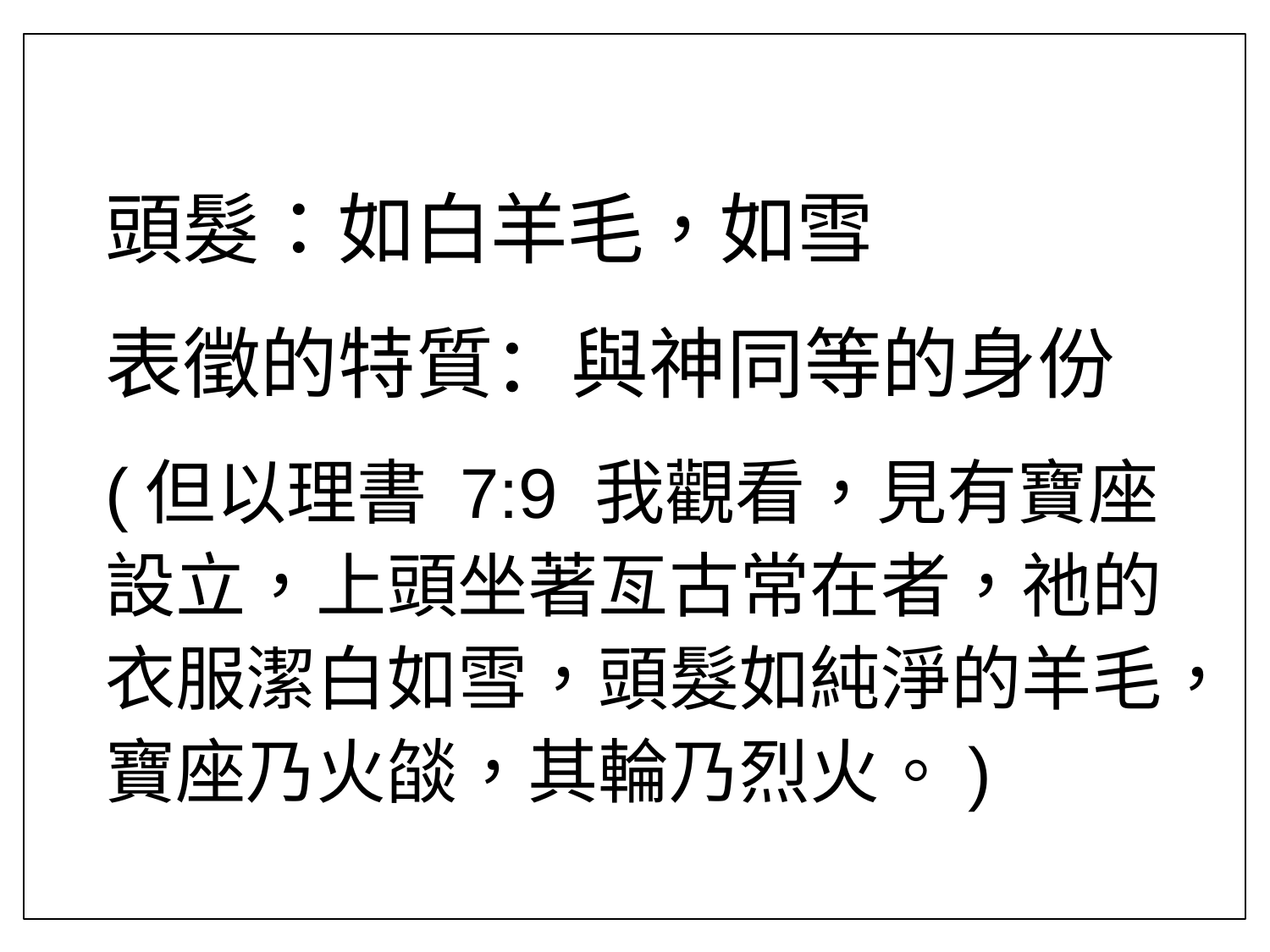

頭髮：如白羊毛，如雪
表徵的特質：與神同等的身份
(但以理書 7:9 我觀看，見有寶座設立，上頭坐著亙古常在者，祂的衣服潔白如雪，頭髮如純淨的羊毛，寶座乃火燄，其輪乃烈火。)